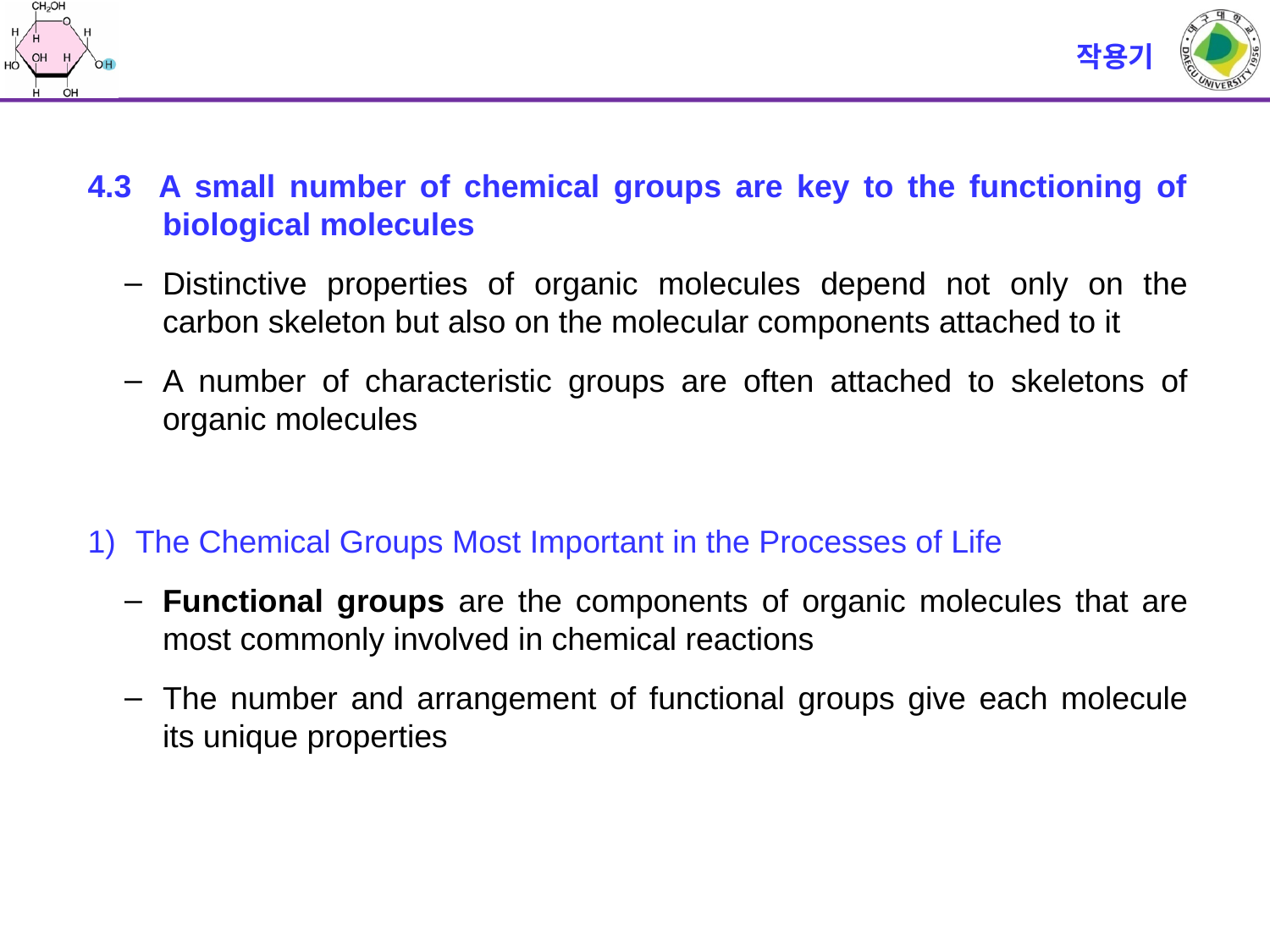

# 작용기
4.3  A small number of chemical groups are key to the functioning of biological molecules
Distinctive properties of organic molecules depend not only on the carbon skeleton but also on the molecular components attached to it
A number of characteristic groups are often attached to skeletons of organic molecules

The Chemical Groups Most Important in the Processes of Life
Functional groups are the components of organic molecules that are most commonly involved in chemical reactions
The number and arrangement of functional groups give each molecule its unique properties